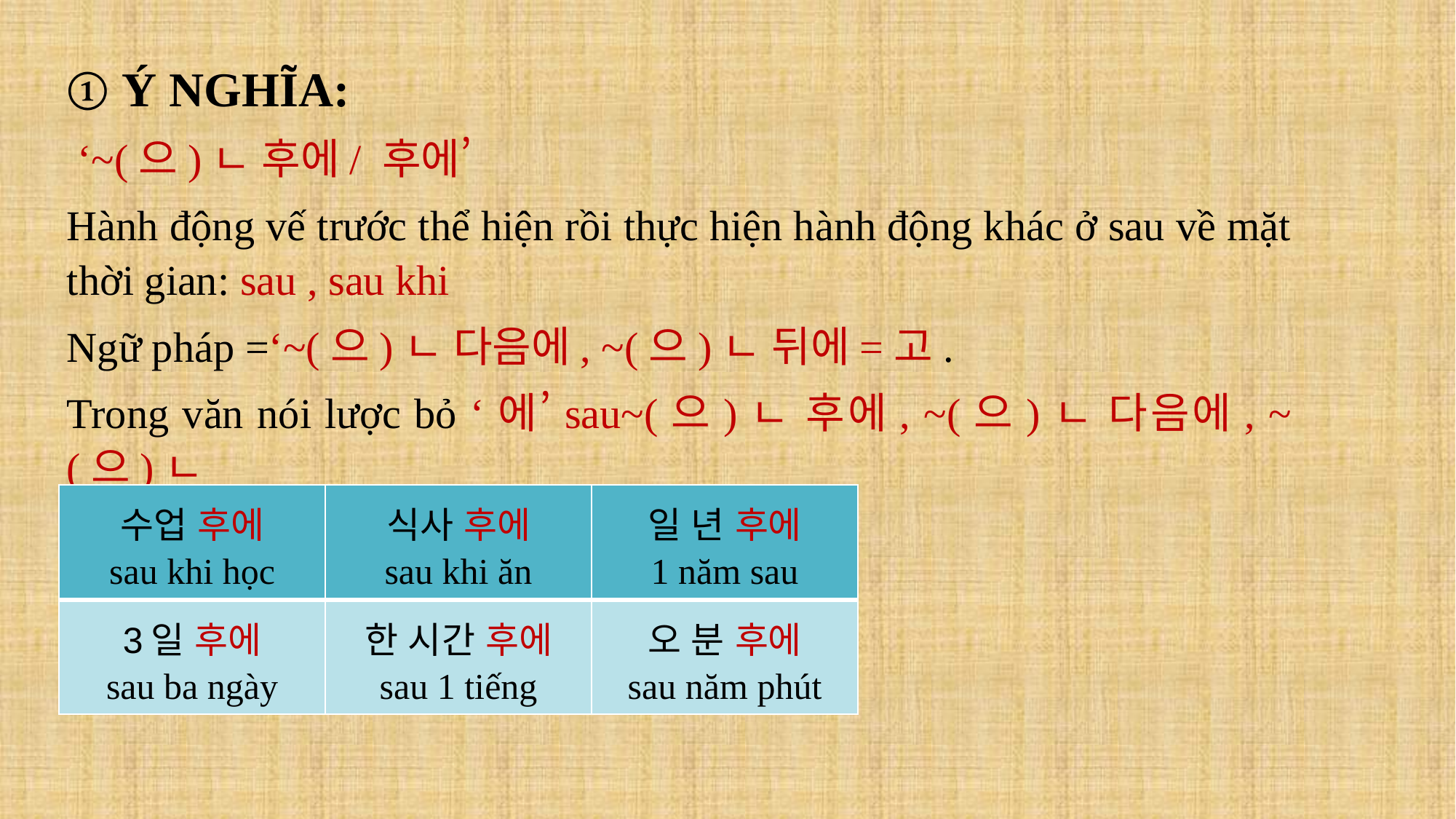

① Ý NGHĨA:
 ‘~(으)ㄴ 후에/ 후에’
Hành động vế trước thể hiện rồi thực hiện hành động khác ở sau về mặt thời gian: sau , sau khi
Ngữ pháp =‘~(으)ㄴ 다음에, ~(으)ㄴ 뒤에=고.
Trong văn nói lược bỏ ‘에’sau~(으)ㄴ 후에, ~(으)ㄴ 다음에, ~(으)ㄴ
| 수업 후에 sau khi học | 식사 후에 sau khi ăn | 일 년 후에 1 năm sau |
| --- | --- | --- |
| 3일 후에 sau ba ngày | 한 시간 후에 sau 1 tiếng | 오 분 후에 sau năm phút |